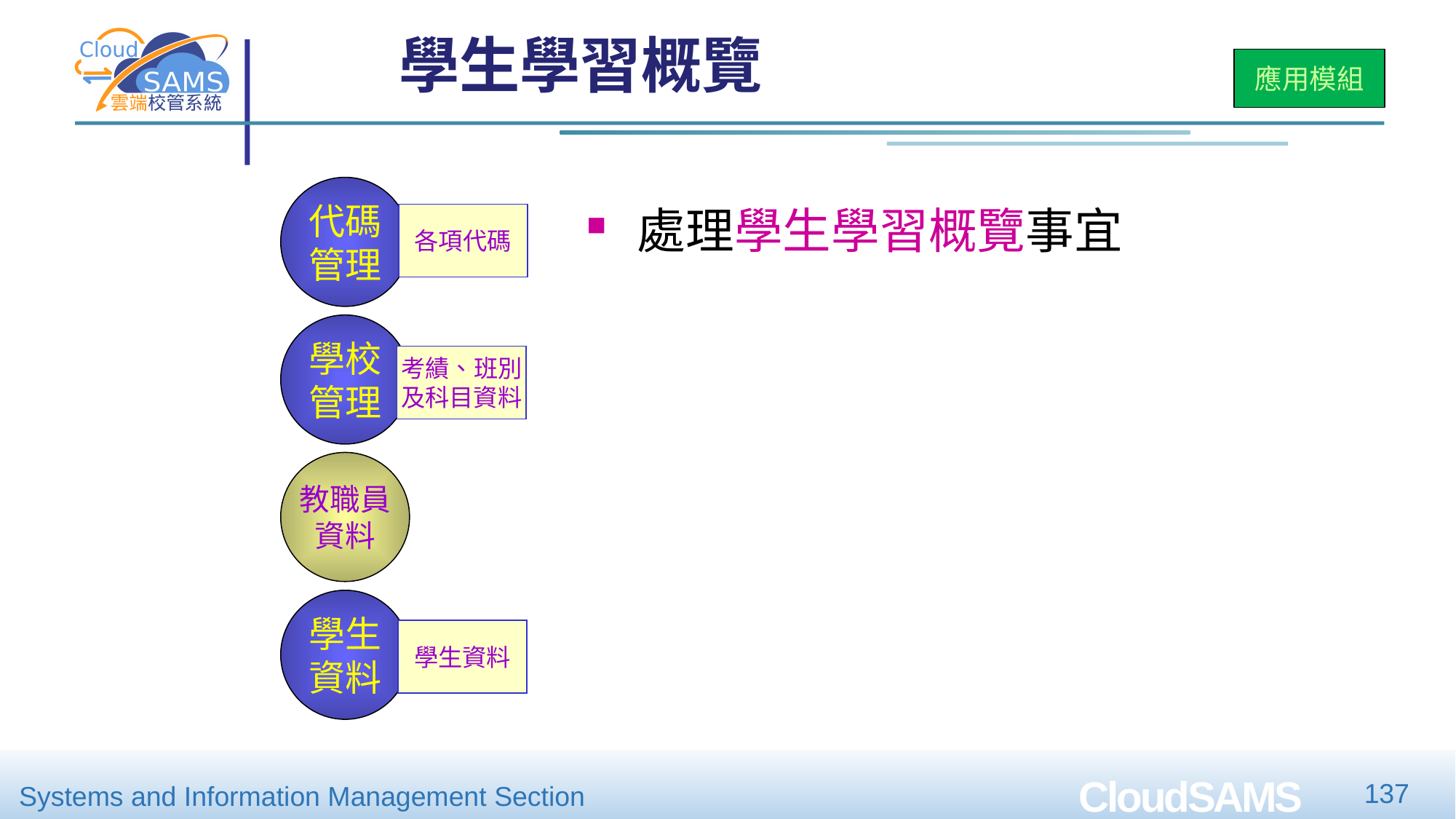

# 學生學習概覽
應用模組
代碼
管理
各項代碼
學校
管理
考績、班別
及科目資料
教職員
資料
學生
資料
學生資料
處理學生學習概覽事宜

137